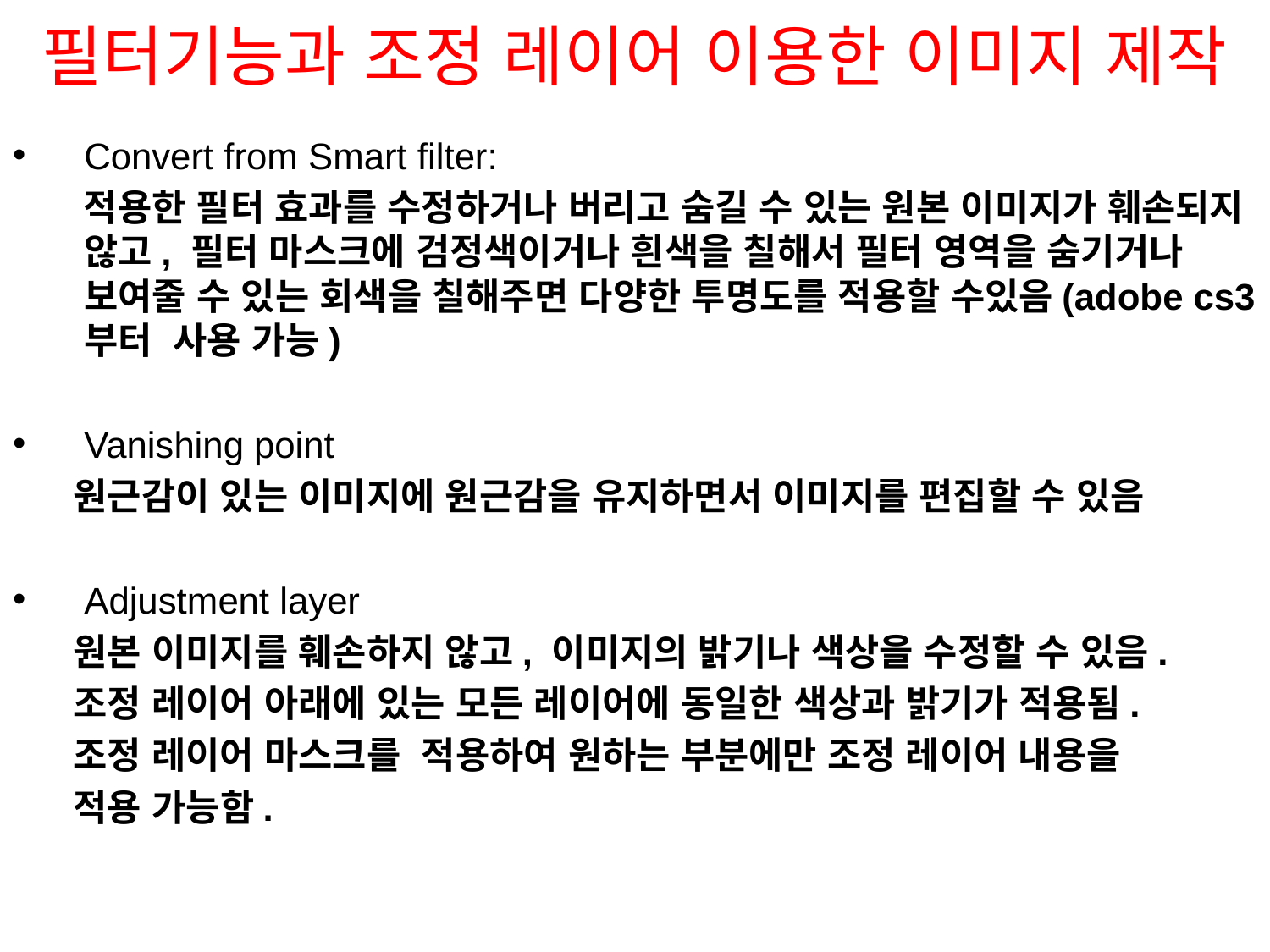

필터기능과 조정 레이어 이용한 이미지 제작
Convert from Smart filter:
      적용한 필터 효과를 수정하거나 버리고 숨길 수 있는 원본 이미지가 훼손되지 않고, 필터 마스크에 검정색이거나 흰색을 칠해서 필터 영역을 숨기거나  보여줄 수 있는 회색을 칠해주면 다양한 투명도를 적용할 수있음(adobe cs3부터  사용 가능)

Vanishing point
     원근감이 있는 이미지에 원근감을 유지하면서 이미지를 편집할 수 있음

Adjustment layer
     원본 이미지를 훼손하지 않고, 이미지의 밝기나 색상을 수정할 수 있음.
     조정 레이어 아래에 있는 모든 레이어에 동일한 색상과 밝기가 적용됨.
     조정 레이어 마스크를  적용하여 원하는 부분에만 조정 레이어 내용을
     적용 가능함.